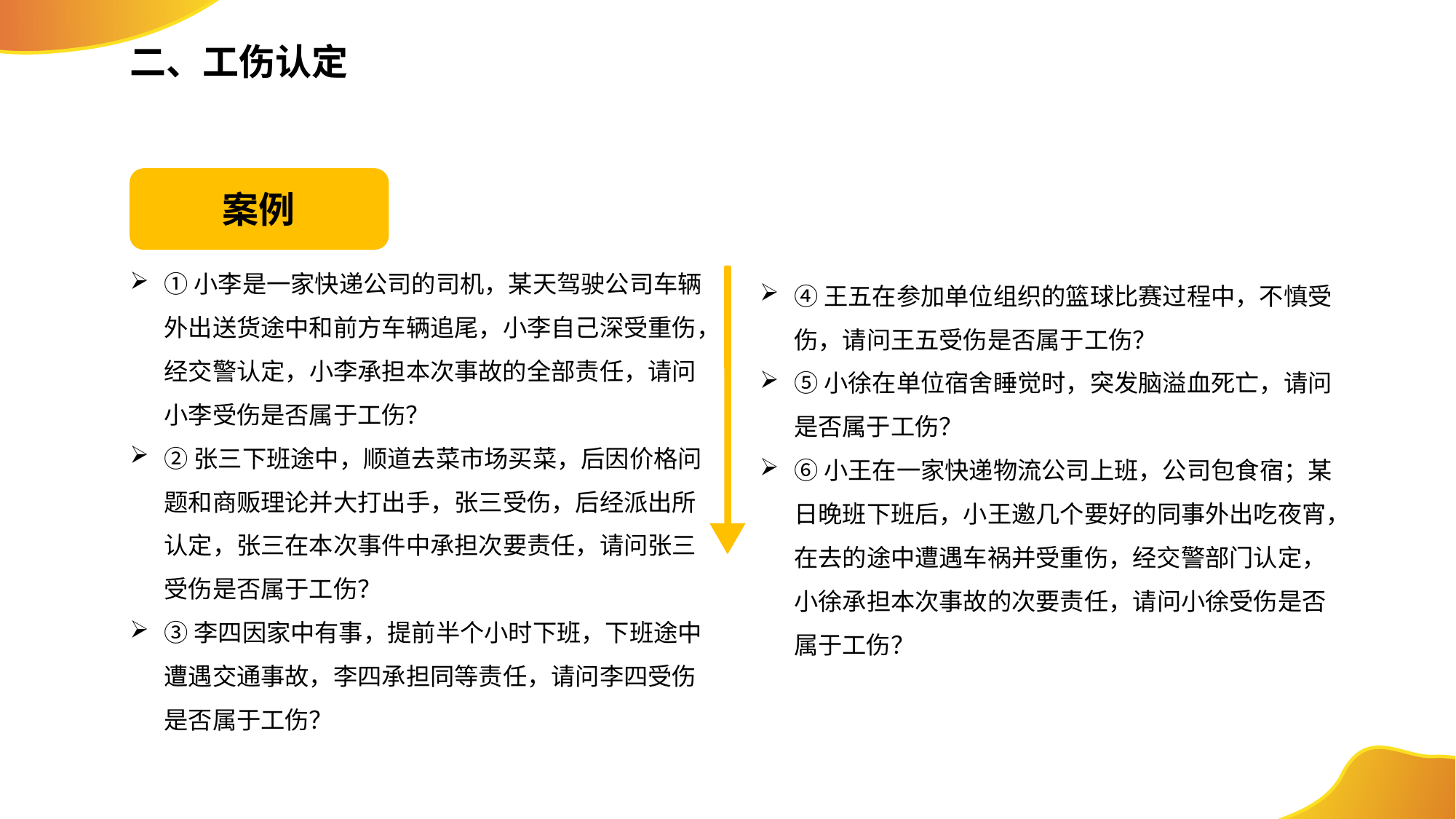

二、工伤认定

案例
①小李是一家快递公司的司机，某天驾驶公司车辆外出送货途中和前方车辆追尾，小李自己深受重伤，经交警认定，小李承担本次事故的全部责任，请问小李受伤是否属于工伤？
②张三下班途中，顺道去菜市场买菜，后因价格问题和商贩理论并大打出手，张三受伤，后经派出所认定，张三在本次事件中承担次要责任，请问张三受伤是否属于工伤？
③李四因家中有事，提前半个小时下班，下班途中遭遇交通事故，李四承担同等责任，请问李四受伤是否属于工伤？

④王五在参加单位组织的篮球比赛过程中，不慎受伤，请问王五受伤是否属于工伤？
⑤小徐在单位宿舍睡觉时，突发脑溢血死亡，请问是否属于工伤？
⑥小王在一家快递物流公司上班，公司包食宿；某日晚班下班后，小王邀几个要好的同事外出吃夜宵，在去的途中遭遇车祸并受重伤，经交警部门认定，小徐承担本次事故的次要责任，请问小徐受伤是否属于工伤？